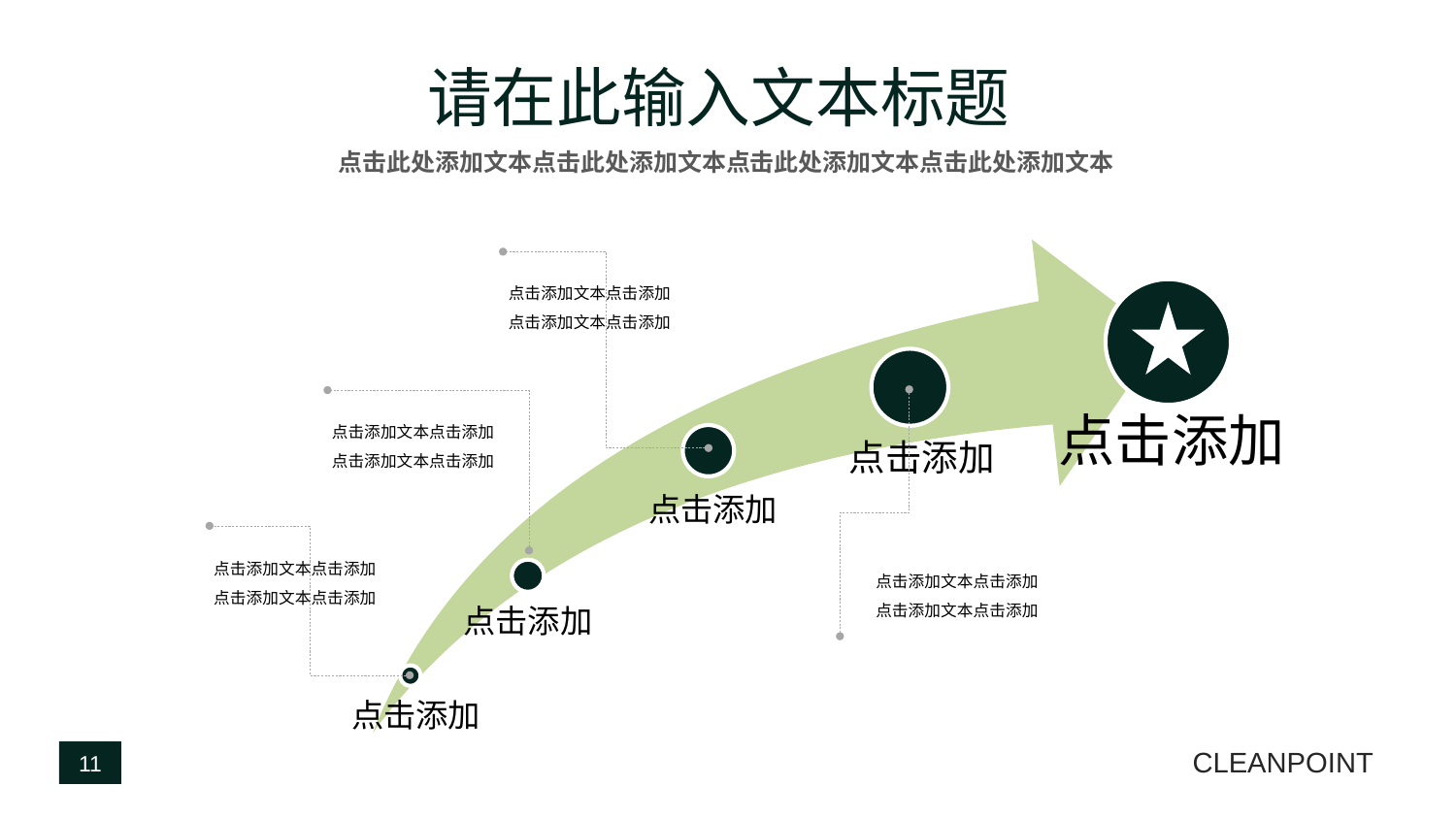

请在此输入文本标题
点击此处添加文本点击此处添加文本点击此处添加文本点击此处添加文本

点击添加文本点击添加
点击添加文本点击添加

点击添加

点击添加

点击添加文本点击添加
点击添加文本点击添加

点击添加
点击添加文本点击添加
点击添加文本点击添加
点击添加文本点击添加
点击添加文本点击添加

点击添加

点击添加
CLEANPOINT
11